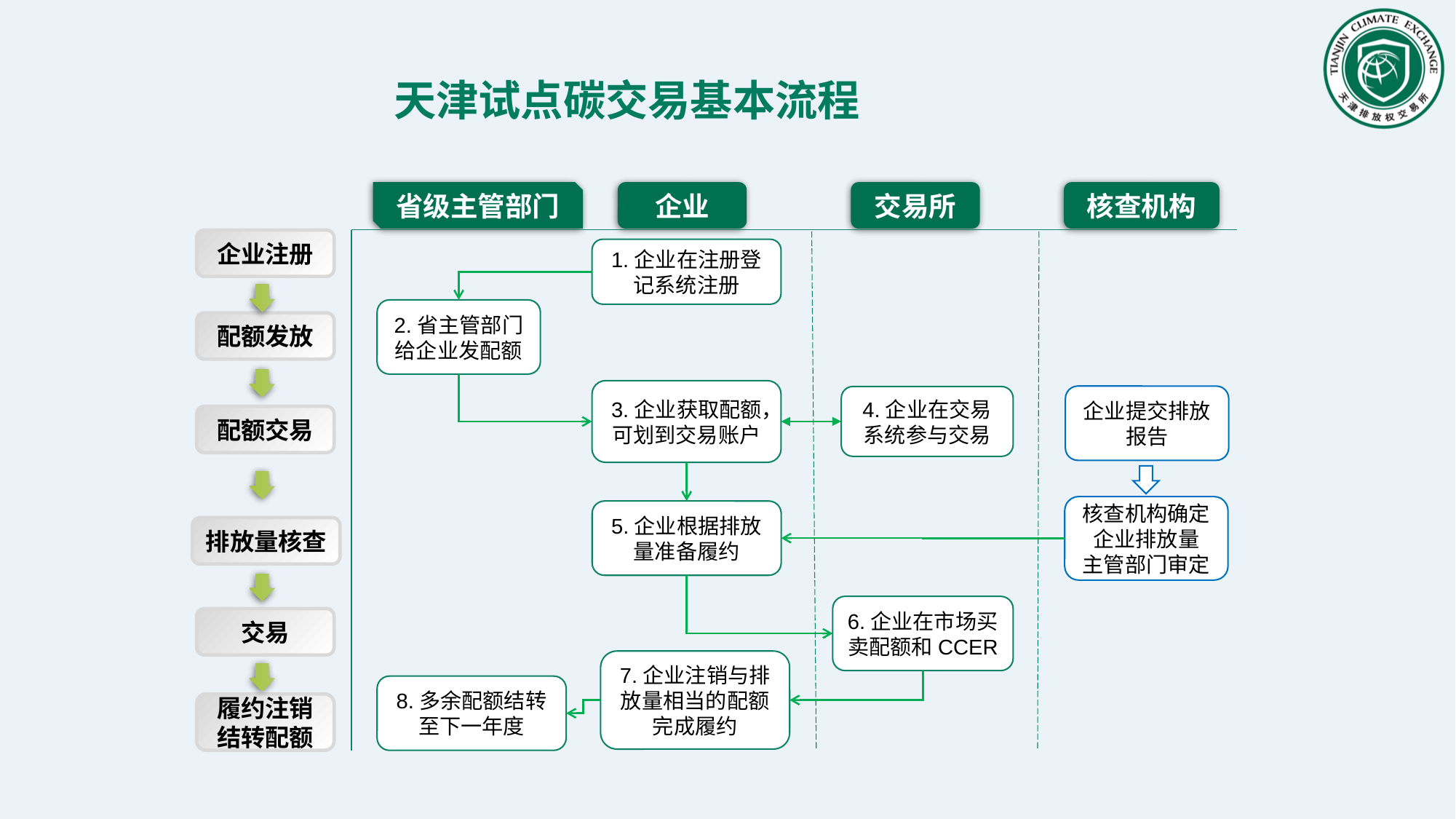

天津试点碳交易基本流程
省级主管部门
企业
交易所
核查机构
企业注册
1.企业在注册登记系统注册

2.省主管部门给企业发配额
配额发放

3.企业获取配额，可划到交易账户
企业提交排放报告
4.企业在交易系统参与交易
配额交易

核查机构确定企业排放量
主管部门审定
5.企业根据排放量准备履约
排放量核查

6.企业在市场买卖配额和CCER
交易
7.企业注销与排放量相当的配额完成履约

8.多余配额结转至下一年度
履约注销结转配额